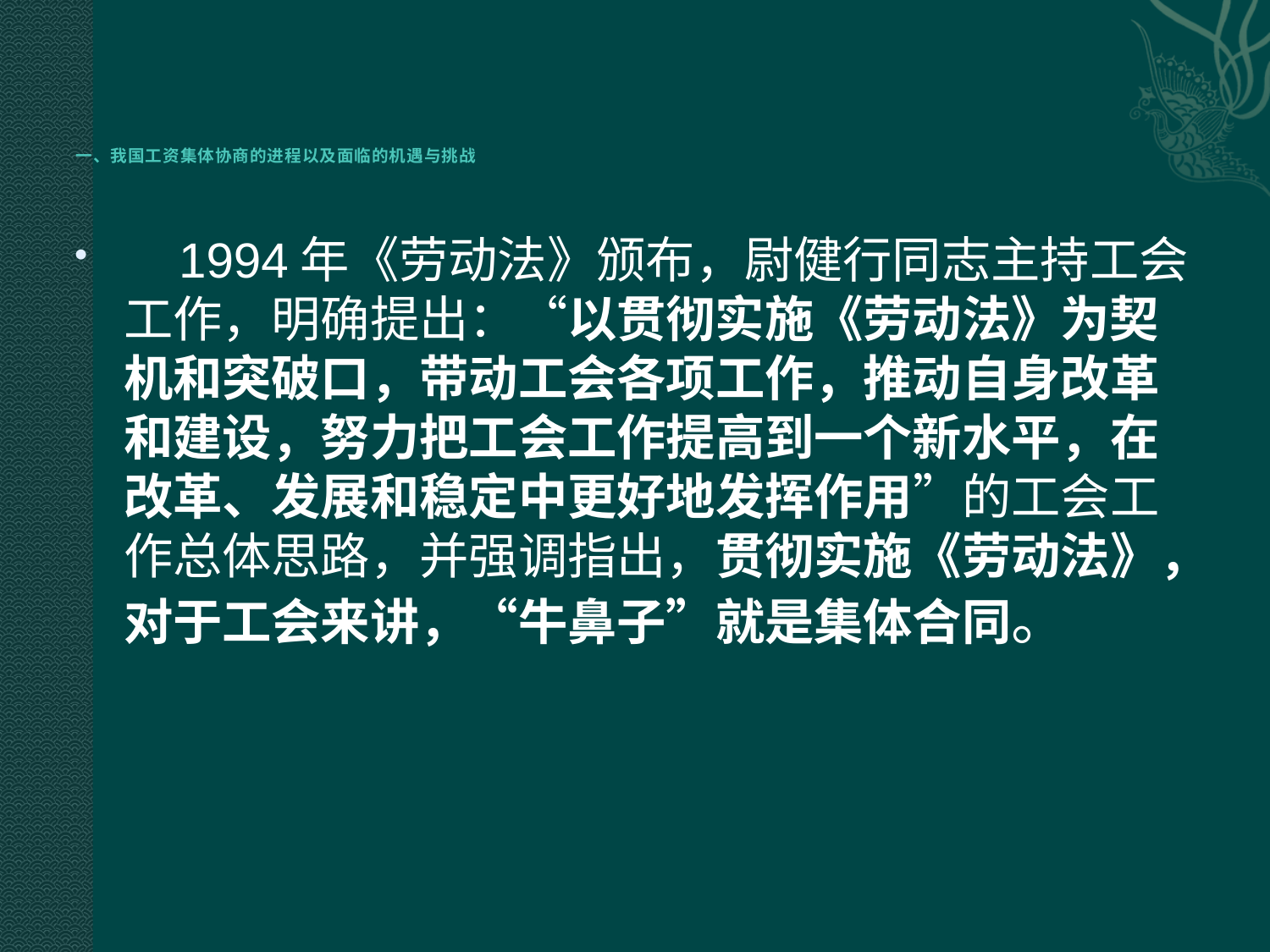

# 一、我国工资集体协商的进程以及面临的机遇与挑战
    1994年《劳动法》颁布，尉健行同志主持工会工作，明确提出：“以贯彻实施《劳动法》为契机和突破口，带动工会各项工作，推动自身改革和建设，努力把工会工作提高到一个新水平，在改革、发展和稳定中更好地发挥作用”的工会工作总体思路，并强调指出，贯彻实施《劳动法》，对于工会来讲，“牛鼻子”就是集体合同。